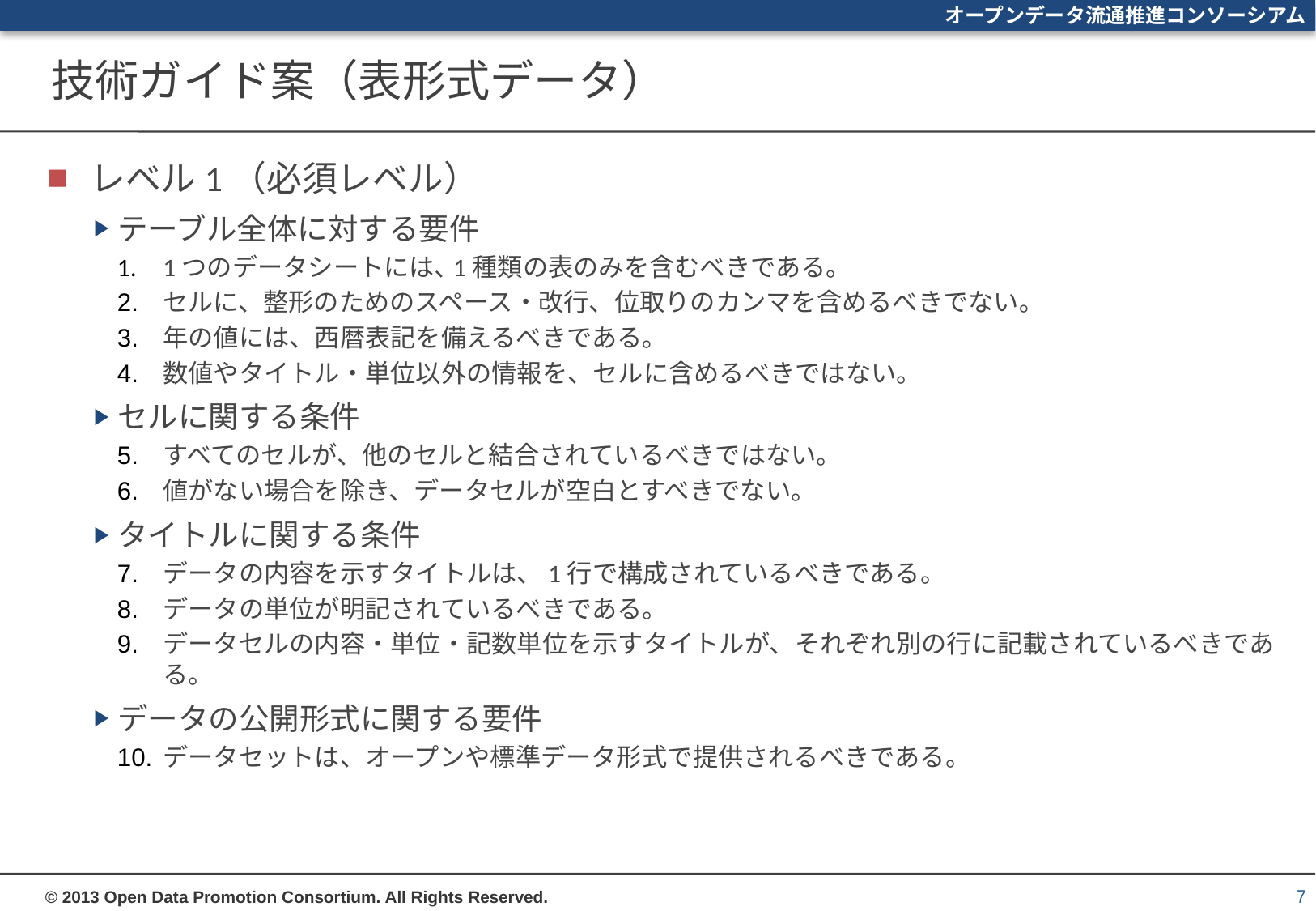

# 技術ガイド案（表形式データ）
レベル1（必須レベル）
テーブル全体に対する要件
1つのデータシートには､1種類の表のみを含むべきである。
セルに、整形のためのスペース・改行、位取りのカンマを含めるべきでない｡
年の値には、西暦表記を備えるべきである｡
数値やタイトル・単位以外の情報を、セルに含めるべきではない。
セルに関する条件
すべてのセルが、他のセルと結合されているべきではない。
値がない場合を除き、データセルが空白とすべきでない。
タイトルに関する条件
データの内容を示すタイトルは、1行で構成されているべきである。
データの単位が明記されているべきである。
データセルの内容・単位・記数単位を示すタイトルが、それぞれ別の行に記載されているべきである。
データの公開形式に関する要件
データセットは、オープンや標準データ形式で提供されるべきである。
7